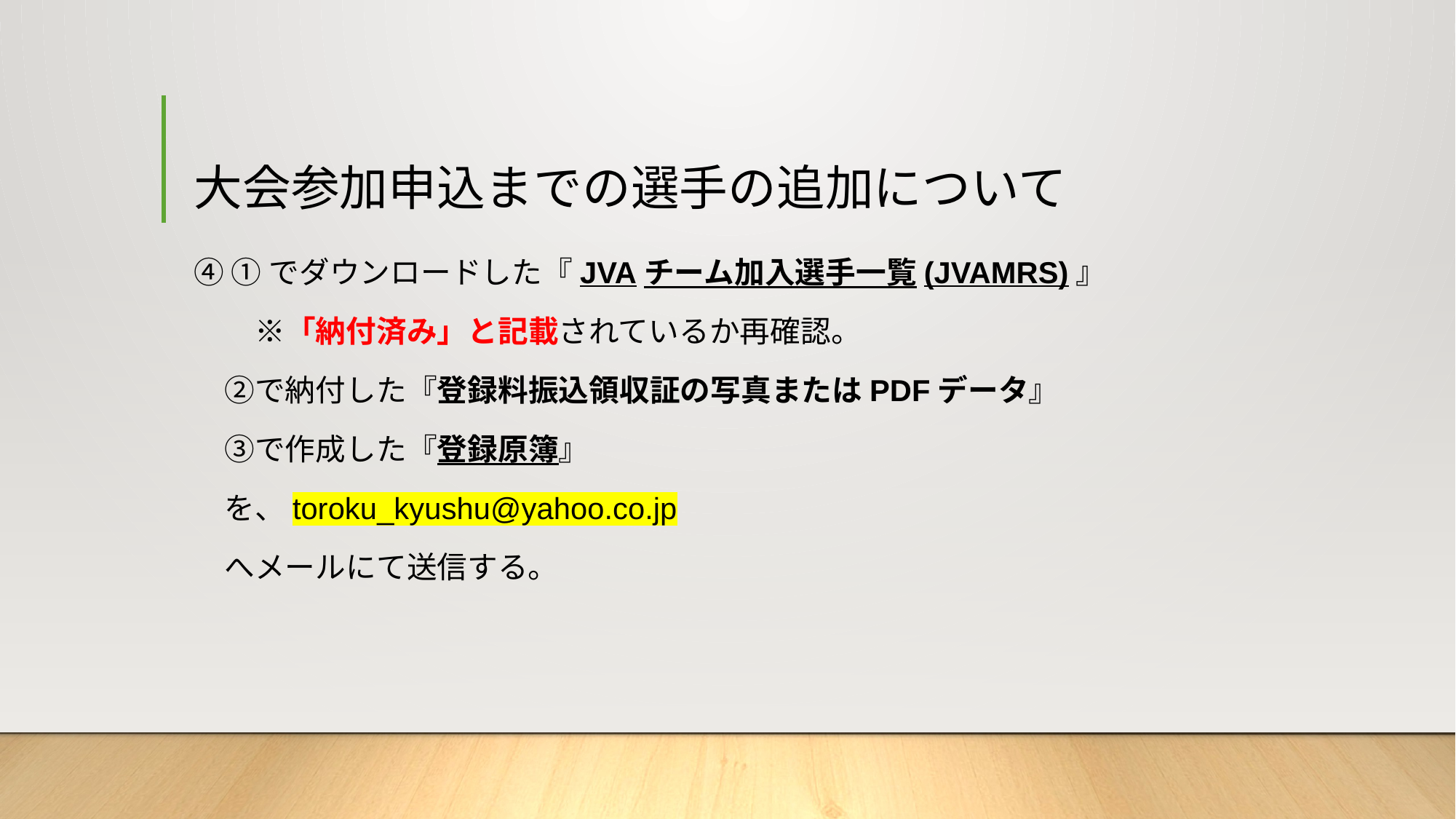

# 大会参加申込までの選手の追加について
④ ①でダウンロードした『JVAチーム加入選手一覧(JVAMRS)』
　　※「納付済み」と記載されているか再確認。
　②で納付した『登録料振込領収証の写真またはPDFデータ』
　③で作成した『登録原簿』
　を、toroku_kyushu@yahoo.co.jp
　へメールにて送信する。